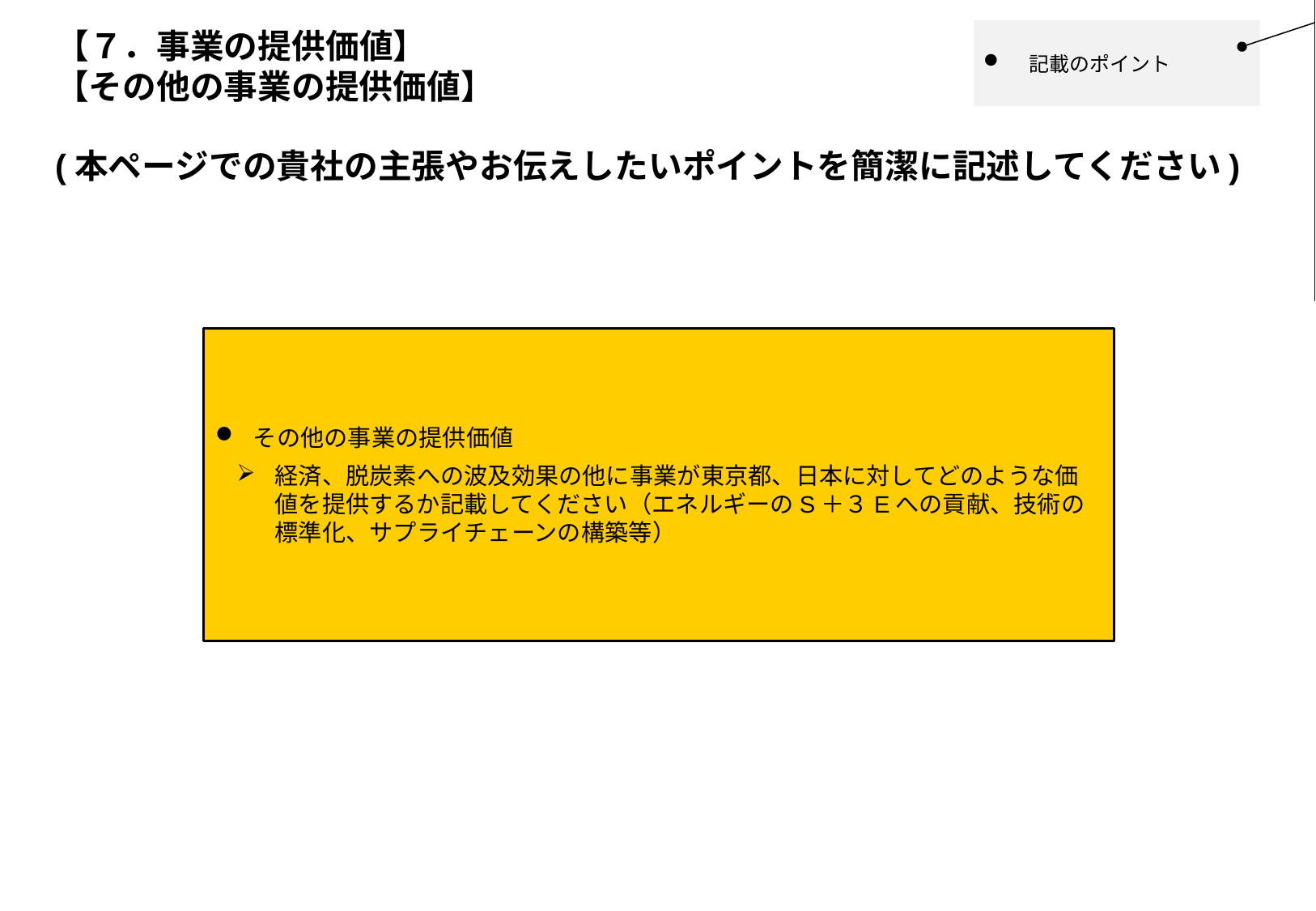

ボディに記載の内容うち、どの項目に該当し得るかを各資料右肩にできる限りお示しください。
（1ページ1項目ずつ作成でも、1ページで複数項目を含めて表現される場合で問題ありません）
※以後のページにかけても同様
# 【７．事業の提供価値】 【その他の事業の提供価値】
記載のポイント
(本ページでの貴社の主張やお伝えしたいポイントを簡潔に記述してください)
その他の事業の提供価値
経済、脱炭素への波及効果の他に事業が東京都、日本に対してどのような価値を提供するか記載してください（エネルギーのS＋３Eへの貢献、技術の標準化、サプライチェーンの構築等）